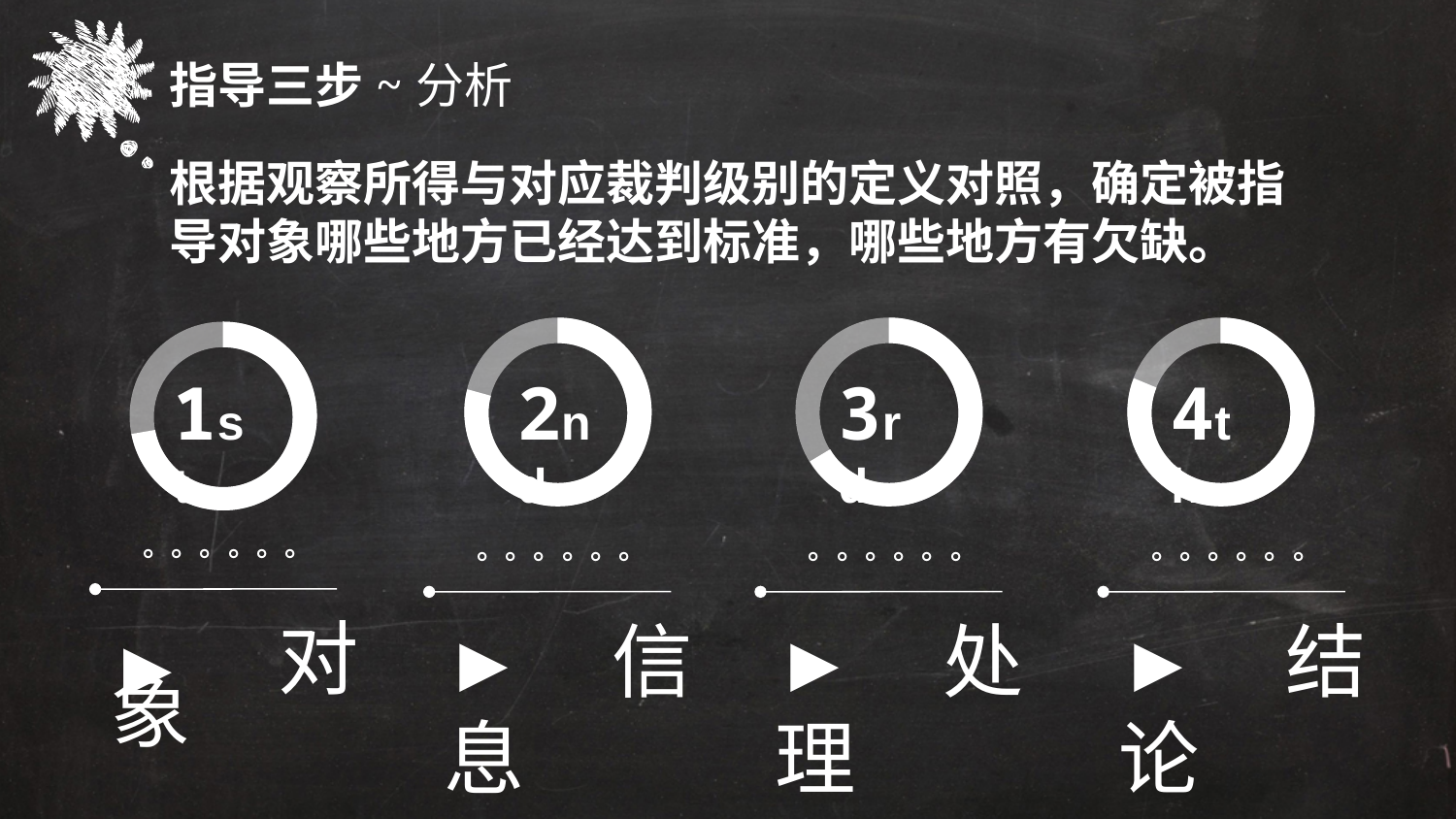

指导三步~分析
根据观察所得与对应裁判级别的定义对照，确定被指导对象哪些地方已经达到标准，哪些地方有欠缺。

1st
2nd
3rd
4th
。。。。。。
     对象

►
。。。。。。
►信息

。。。。。。
►处理

。。。。。。
►结论